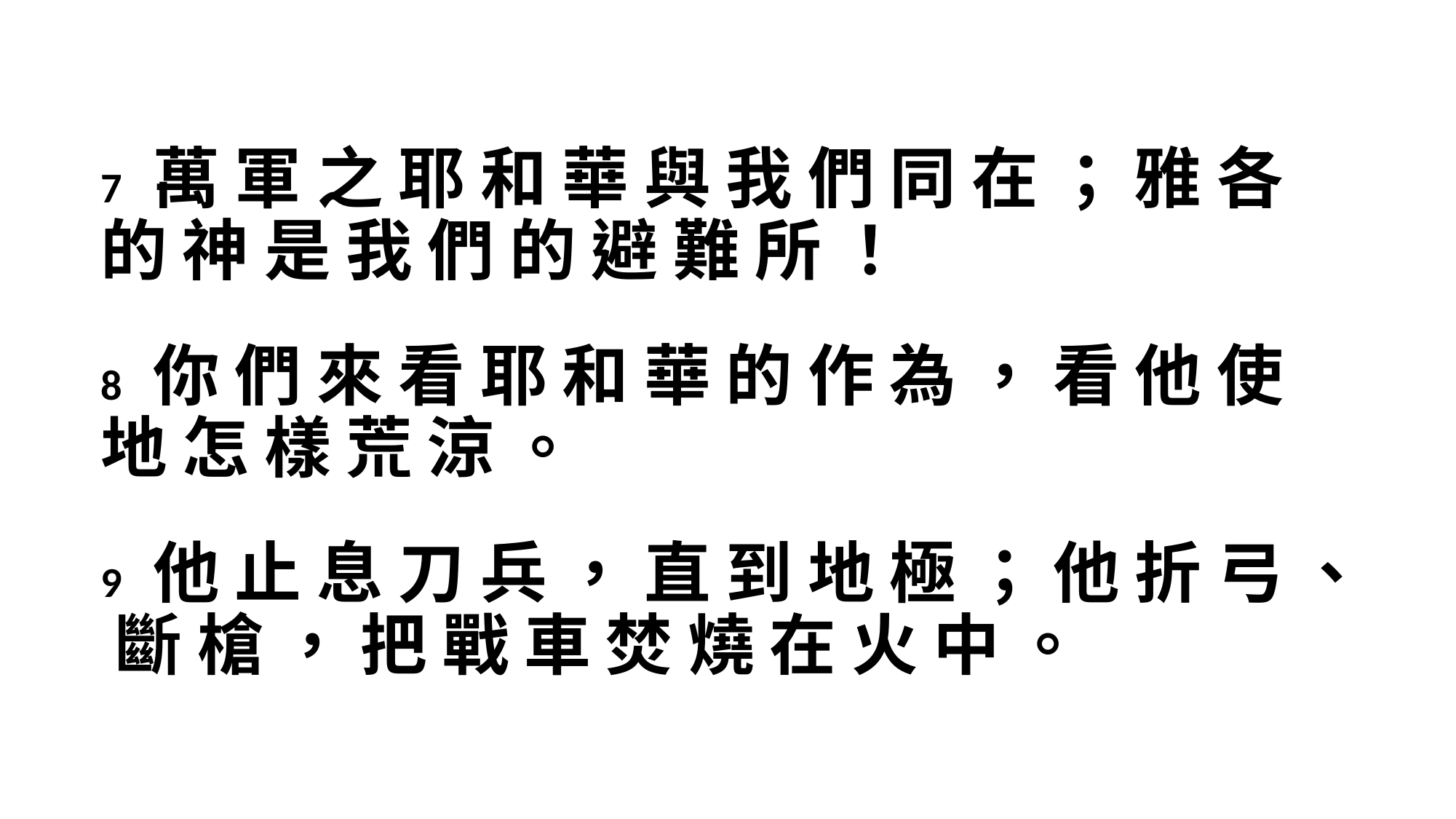

7 萬 軍 之 耶 和 華 與 我 們 同 在 ； 雅 各 的 神 是 我 們 的 避 難 所 ！

8 你 們 來 看 耶 和 華 的 作 為 ， 看 他 使 地 怎 樣 荒 涼 。

9 他 止 息 刀 兵 ， 直 到 地 極 ； 他 折 弓 、 斷 槍 ， 把 戰 車 焚 燒 在 火 中 。